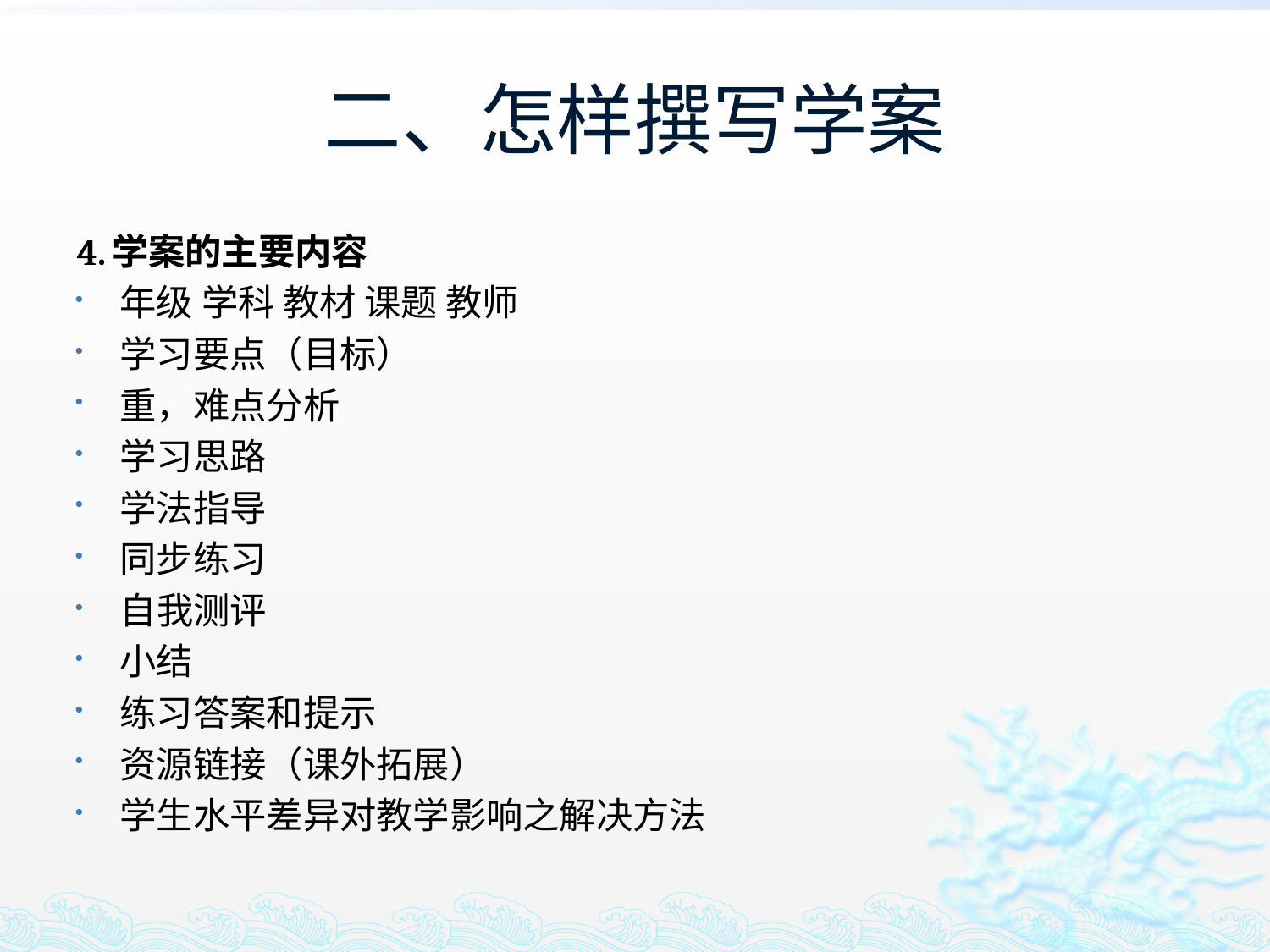

# 二、怎样撰写学案
4.学案的主要内容
年级 学科 教材 课题 教师
学习要点（目标）
重，难点分析
学习思路
学法指导
同步练习
自我测评
小结
练习答案和提示
资源链接（课外拓展）
学生水平差异对教学影响之解决方法